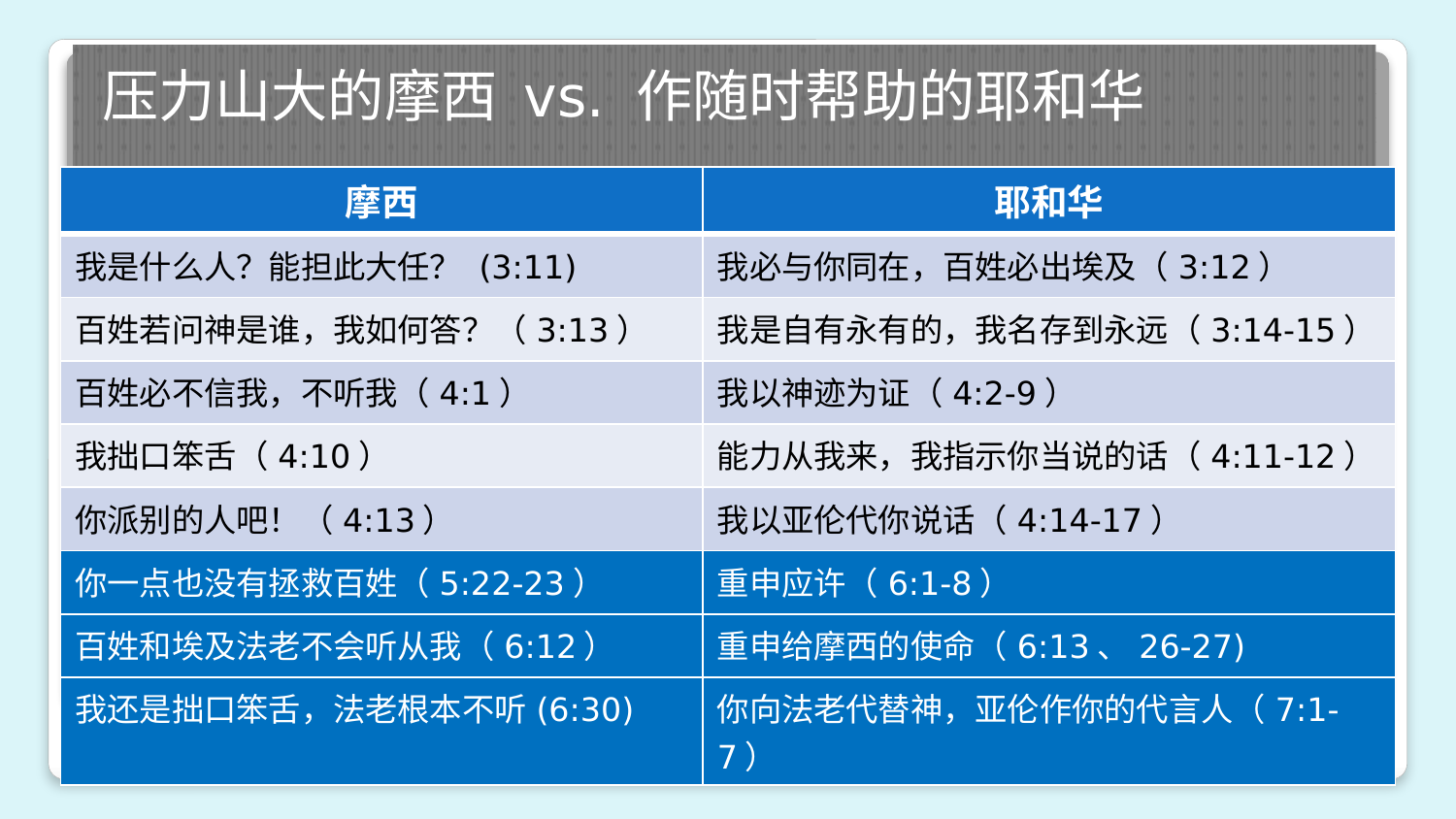

压力山大的摩西 vs. 作随时帮助的耶和华
| 摩西 | 耶和华 |
| --- | --- |
| 我是什么人？能担此大任？ (3:11) | 我必与你同在，百姓必出埃及（3:12） |
| 百姓若问神是谁，我如何答？（3:13） | 我是自有永有的，我名存到永远（3:14-15） |
| 百姓必不信我，不听我（4:1） | 我以神迹为证（4:2-9） |
| 我拙口笨舌（4:10） | 能力从我来，我指示你当说的话（4:11-12） |
| 你派别的人吧！（4:13） | 我以亚伦代你说话（4:14-17） |
| 你一点也没有拯救百姓（5:22-23） | 重申应许（6:1-8） |
| 百姓和埃及法老不会听从我（6:12） | 重申给摩西的使命（6:13、26-27) |
| 我还是拙口笨舌，法老根本不听(6:30) | 你向法老代替神，亚伦作你的代言人（7:1-7） |